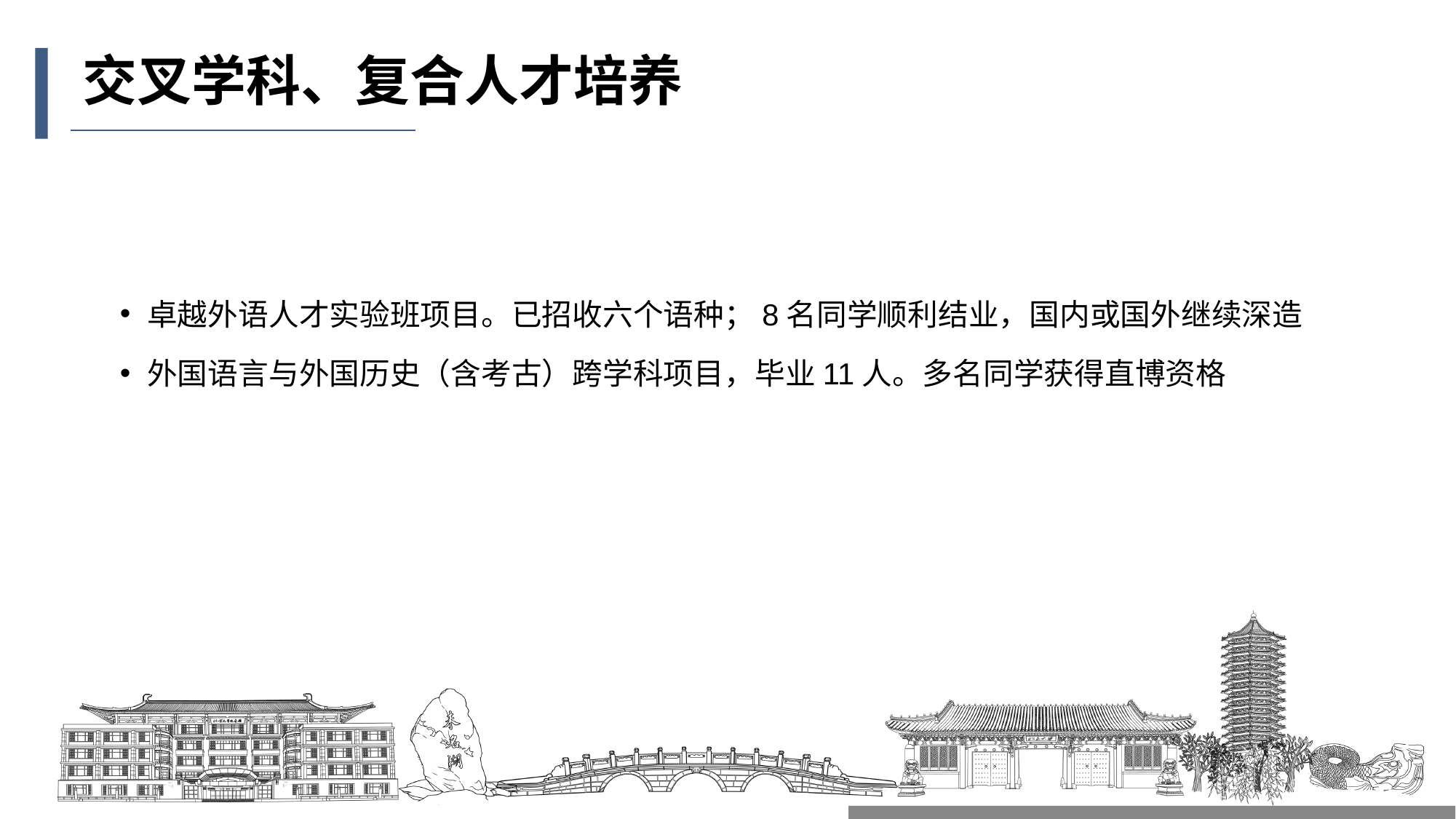

# 交叉学科、复合人才培养
卓越外语人才实验班项目。已招收六个语种；8名同学顺利结业，国内或国外继续深造
外国语言与外国历史（含考古）跨学科项目，毕业11人。多名同学获得直博资格